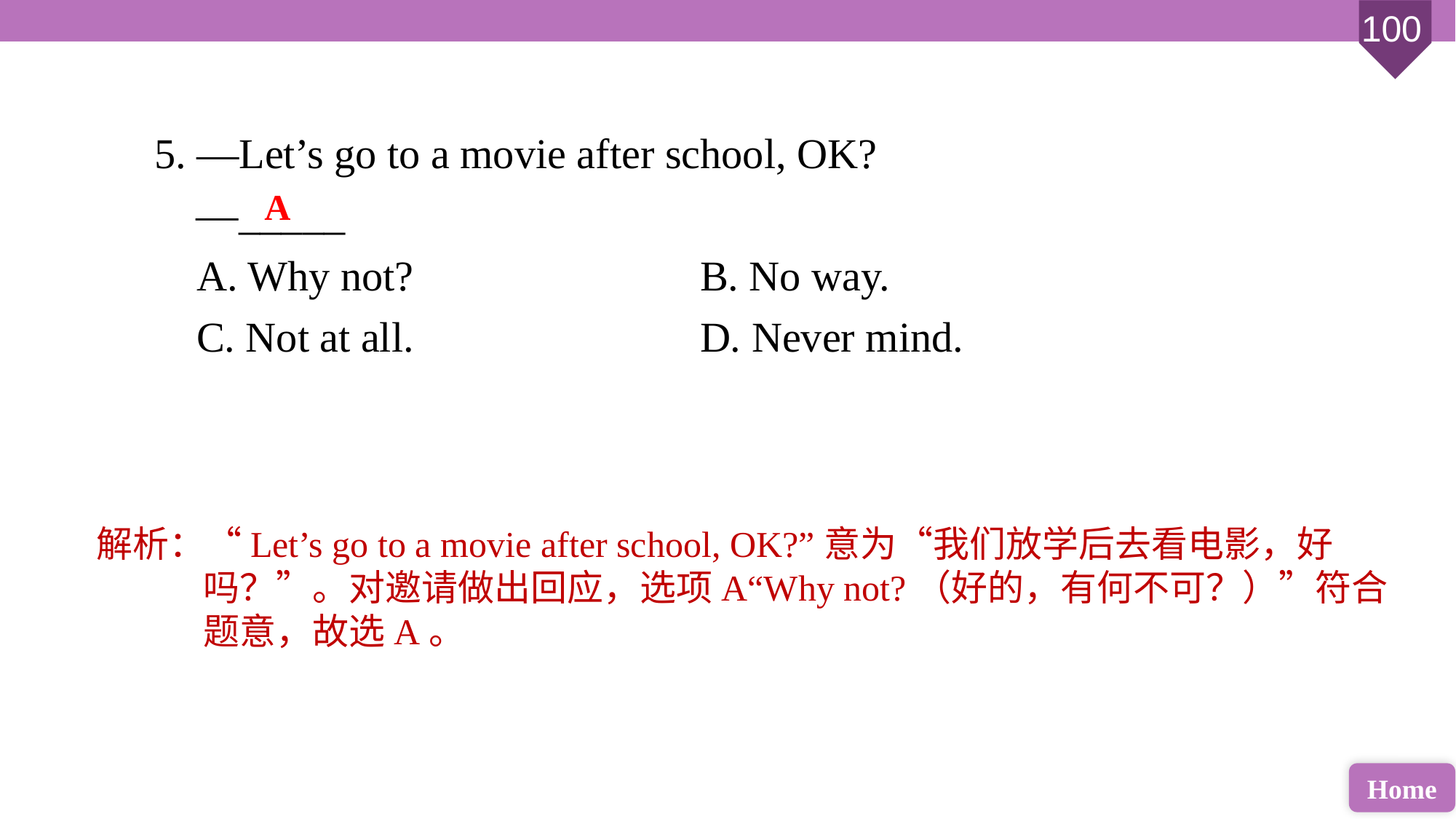

5. —Let’s go to a movie after school, OK?
    —_____
    A. Why not? 			B. No way.
    C. Not at all. 			D. Never mind.
A
解析：“Let’s go to a movie after school, OK?”意为“我们放学后去看电影，好吗？”。对邀请做出回应，选项A“Why not?（好的，有何不可？）”符合题意，故选A。